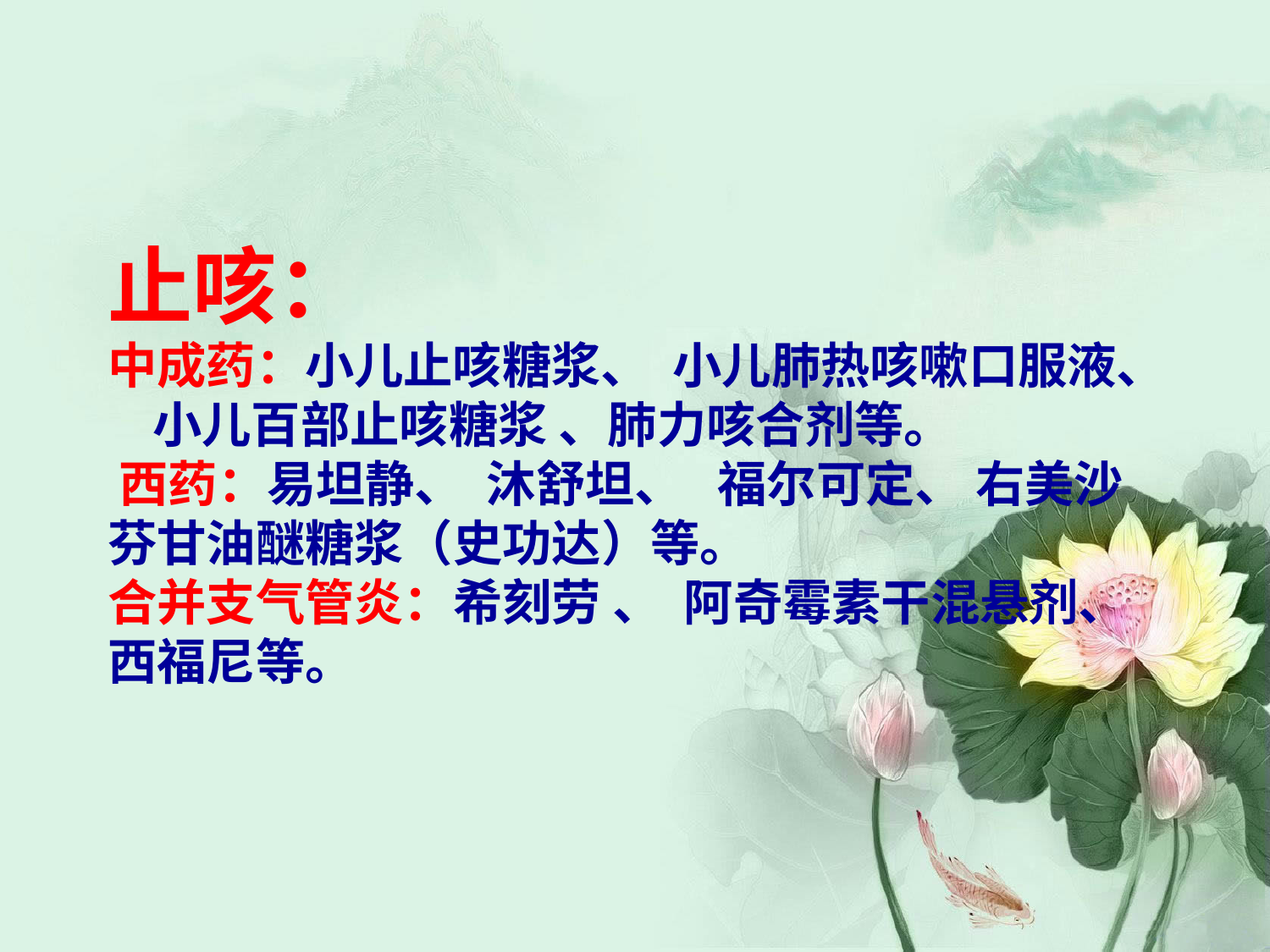

# 止咳： 中成药：小儿止咳糖浆、  小儿肺热咳嗽口服液、    小儿百部止咳糖浆 、肺力咳合剂等。 西药：易坦静、  沐舒坦、   福尔可定、 右美沙芬甘油醚糖浆（史功达）等。 合并支气管炎：希刻劳 、  阿奇霉素干混悬剂、    西福尼等。